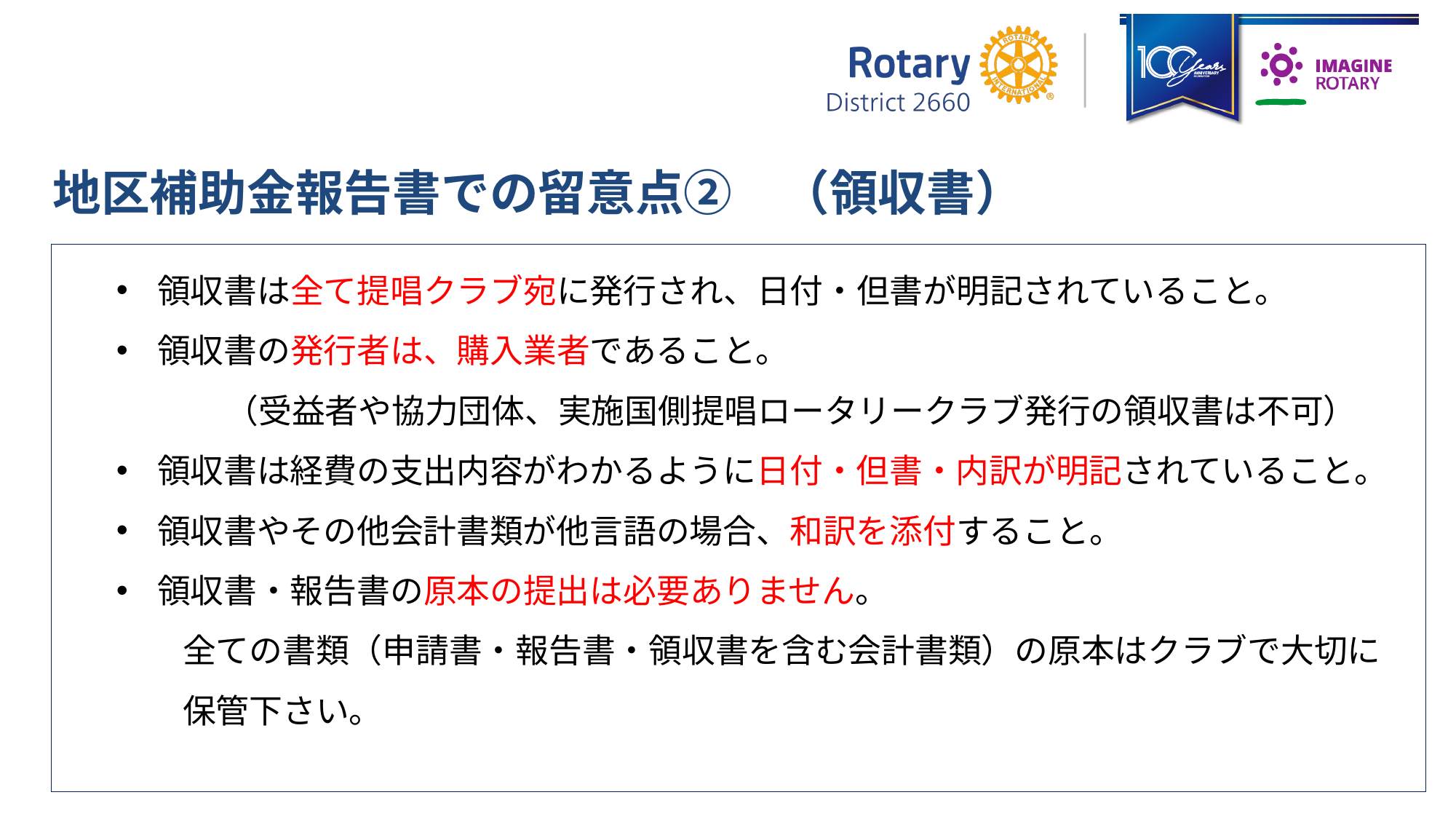

地区補助金報告書での留意点②　（領収書）
領収書は全て提唱クラブ宛に発行され、日付・但書が明記されていること。
領収書の発行者は、購入業者であること。
（受益者や協力団体、実施国側提唱ロータリークラブ発行の領収書は不可）
領収書は経費の支出内容がわかるように日付・但書・内訳が明記されていること。
領収書やその他会計書類が他言語の場合、和訳を添付すること。
領収書・報告書の原本の提出は必要ありません。
　　全ての書類（申請書・報告書・領収書を含む会計書類）の原本はクラブで大切に
　　保管下さい。